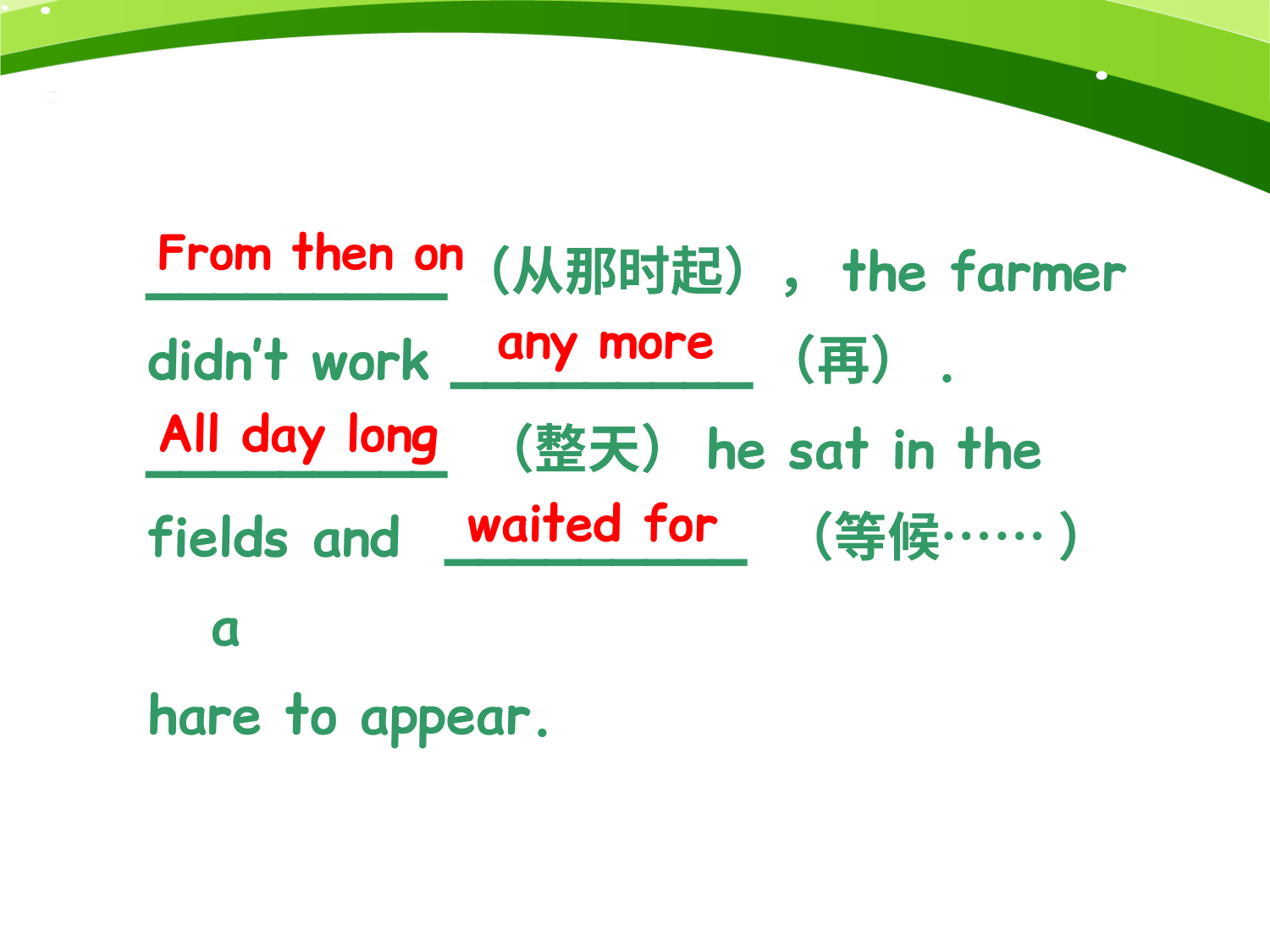

_________（从那时起），the farmer
didn’t work _________（再）.
_________ （整天）he sat in the
fields and  _________ （等候…… ）a
hare to appear.
From then on
any more
All day long
waited for